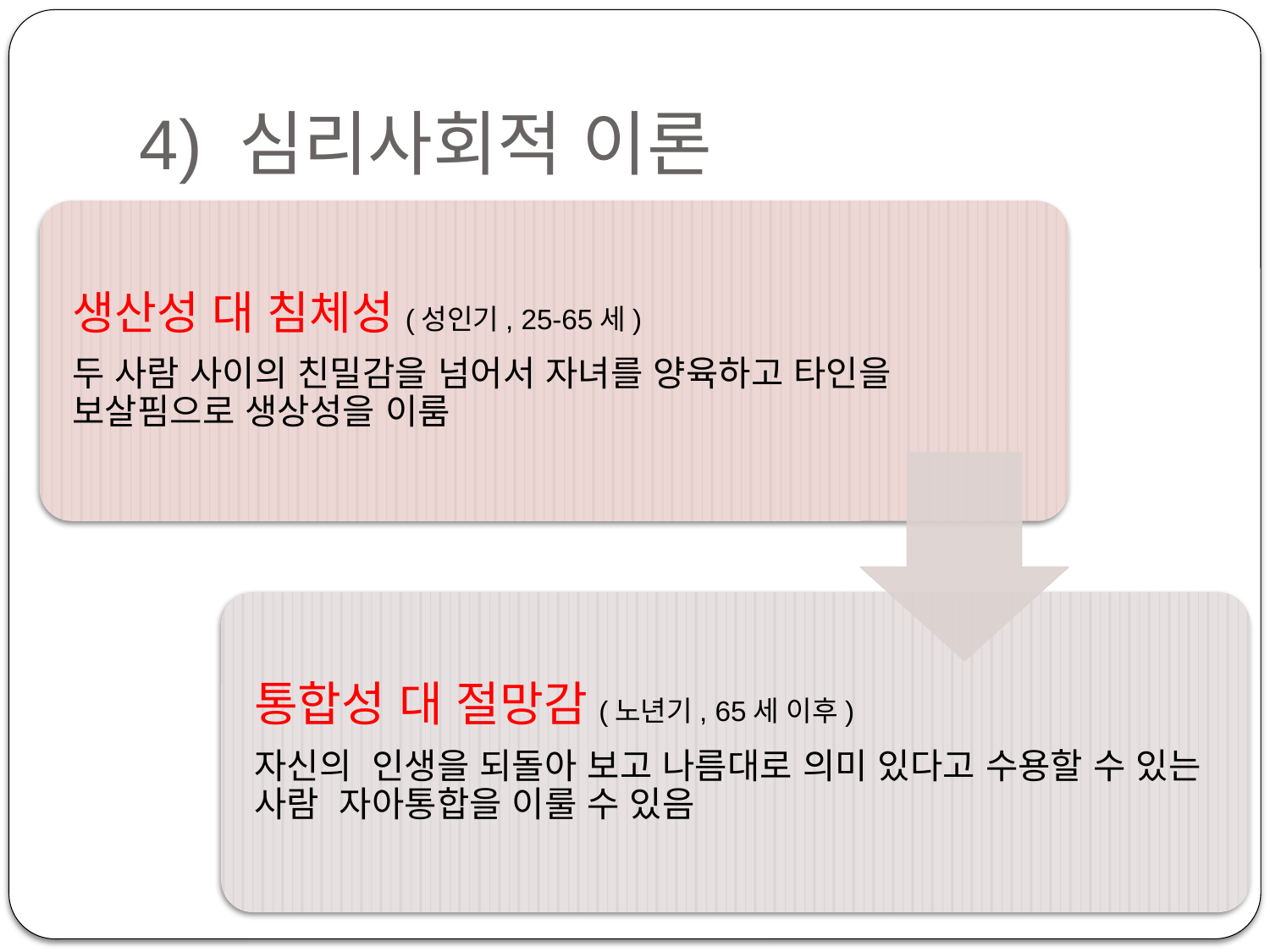

# 4) 심리사회적 이론
생산성 대 침체성(성인기, 25-65세)
두 사람 사이의 친밀감을 넘어서 자녀를 양육하고 타인을 보살핌으로 생상성을 이룸
통합성 대 절망감(노년기, 65세 이후)
자신의  인생을 되돌아 보고 나름대로 의미 있다고 수용할 수 있는 사람  자아통합을 이룰 수 있음